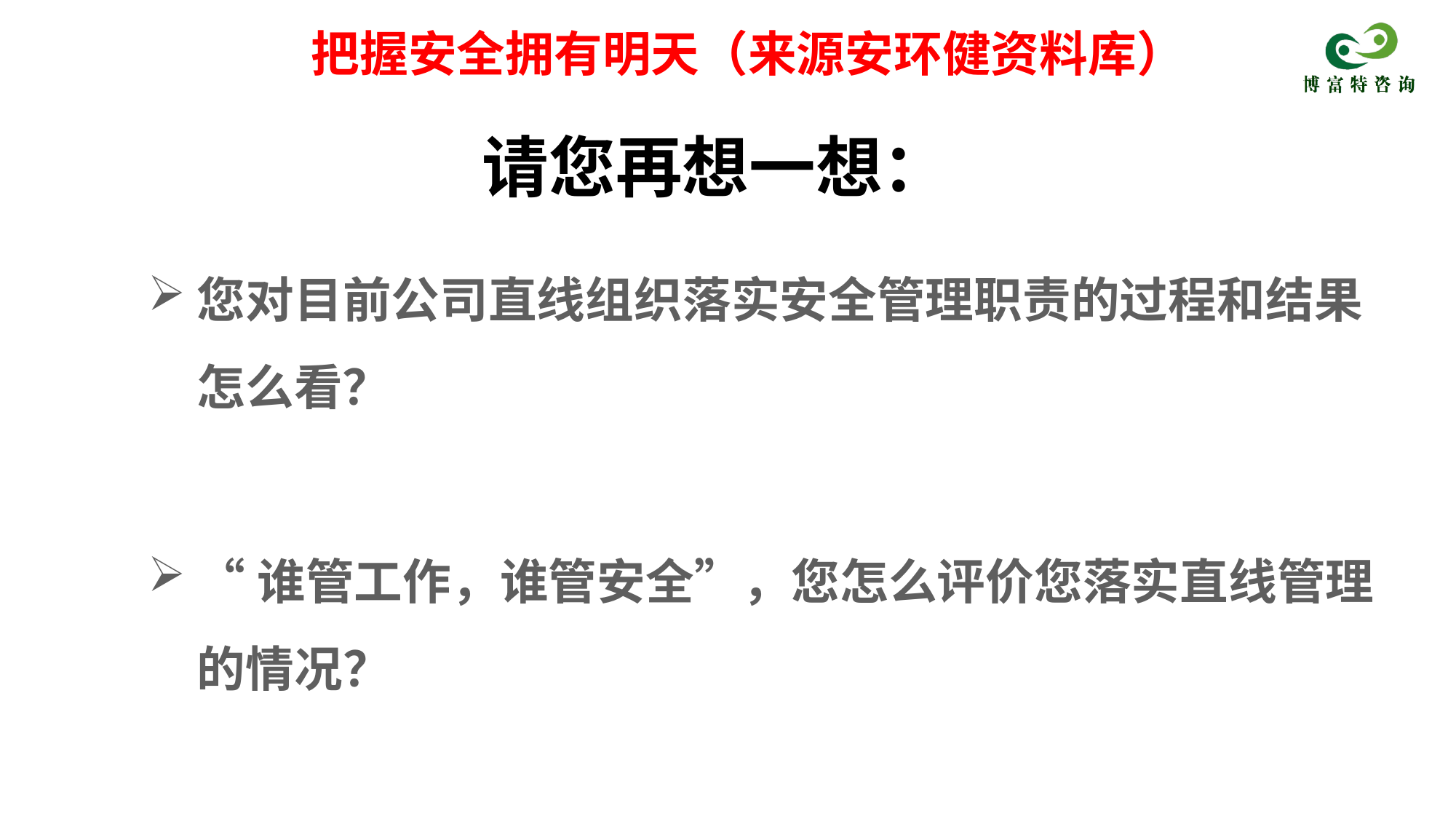

# 请您再想一想：
您对目前公司直线组织落实安全管理职责的过程和结果怎么看？

“谁管工作，谁管安全”，您怎么评价您落实直线管理的情况？